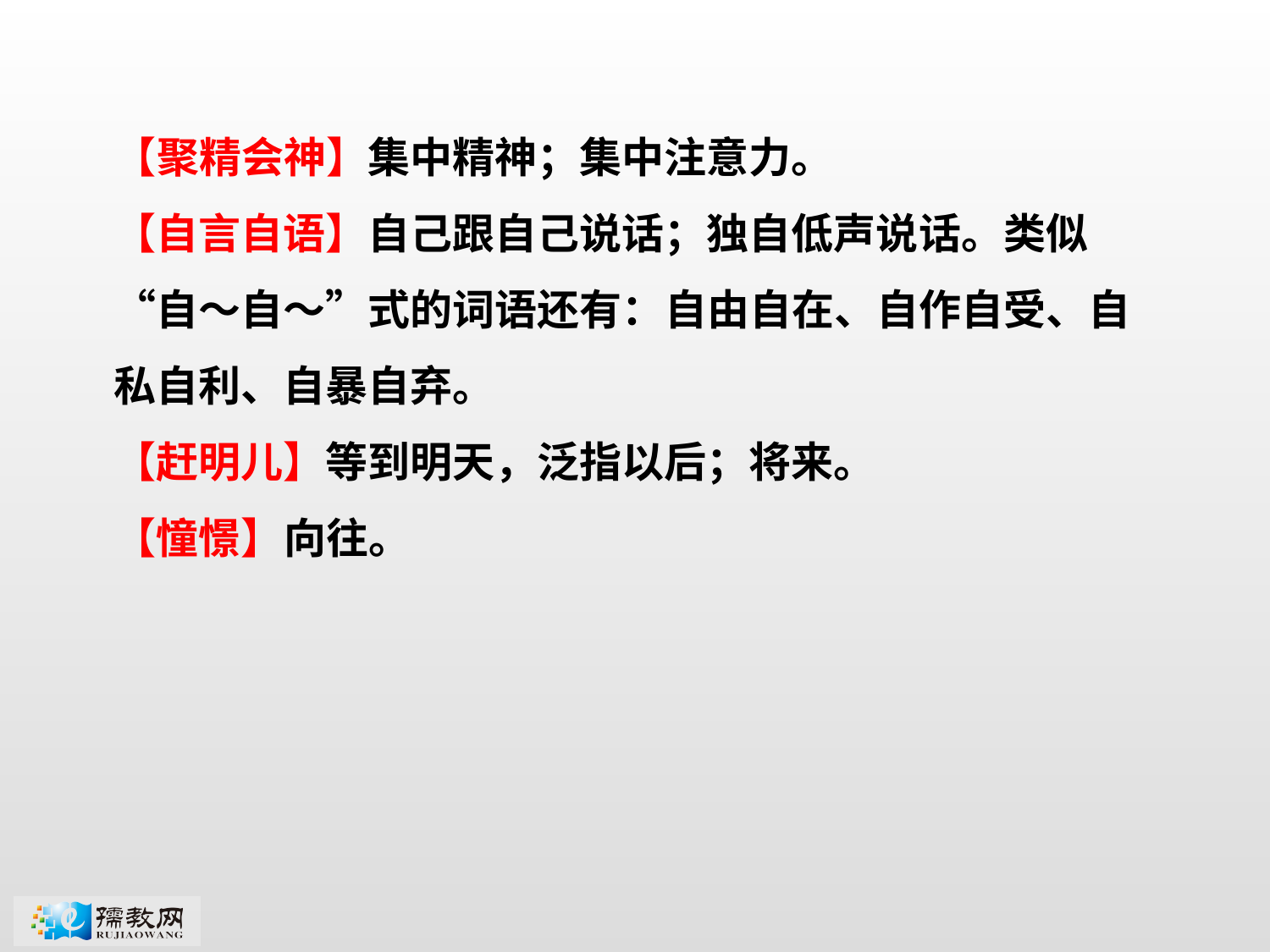

【聚精会神】集中精神；集中注意力。
【自言自语】自己跟自己说话；独自低声说话。类似“自～自～”式的词语还有：自由自在、自作自受、自私自利、自暴自弃。
【赶明儿】等到明天，泛指以后；将来。
【憧憬】向往。